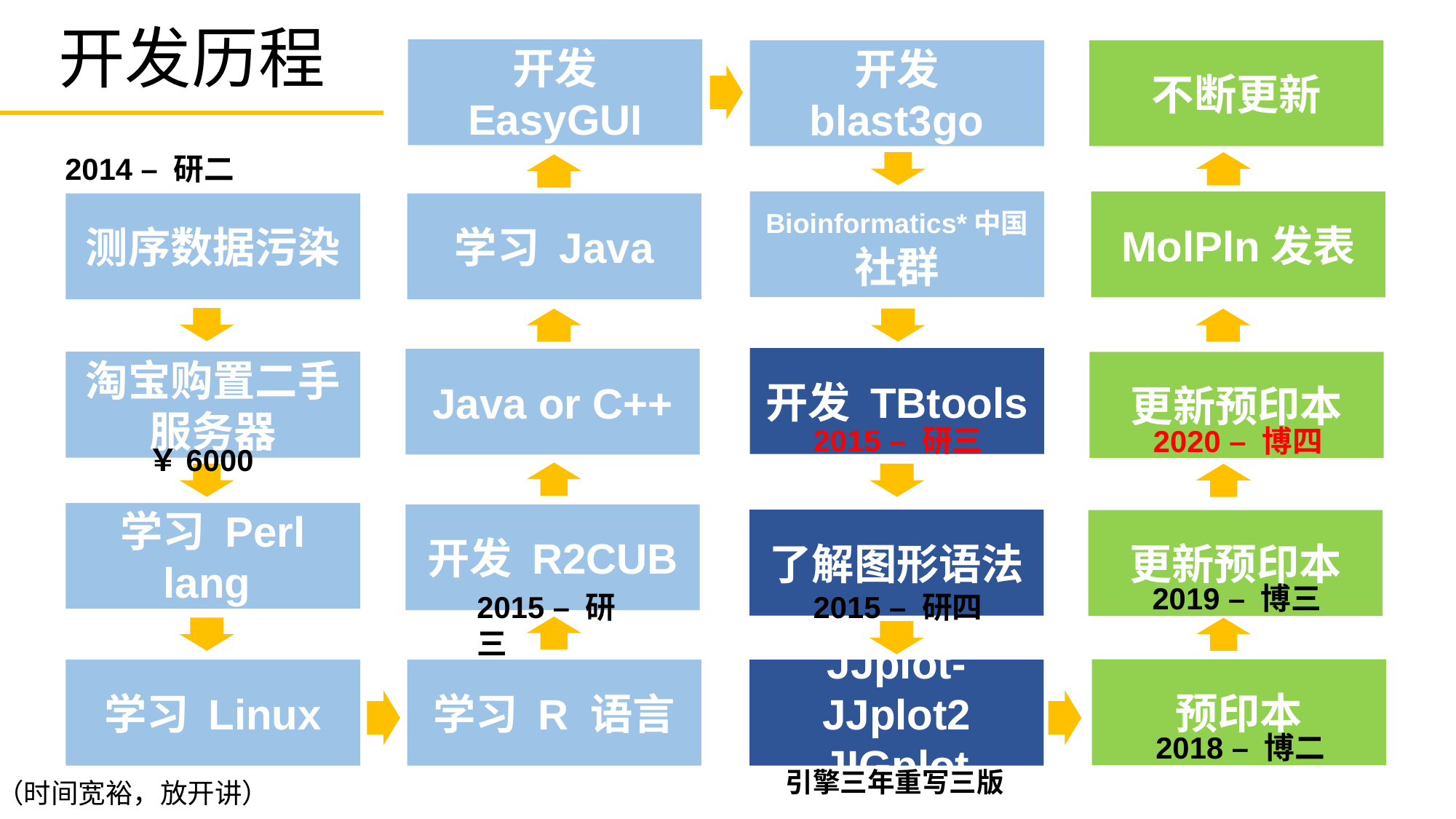

开发历程
开发 EasyGUI
不断更新
开发 blast3go

2014 – 研二

Bioinformatics*中国 社群
MolPln发表
学习 Java
测序数据污染

开发 TBtools
Java or C++
淘宝购置二手服务器
更新预印本
2015 – 研三
2020 – 博四
￥6000

学习 Perl lang
开发 R2CUB
了解图形语法
更新预印本
2019 – 博三
2015 – 研三
2015 – 研四

预印本
学习 R 语言
JJplot-JJplot2 JIGplot
学习 Linux

2018 – 博二
引擎三年重写三版
（时间宽裕，放开讲）